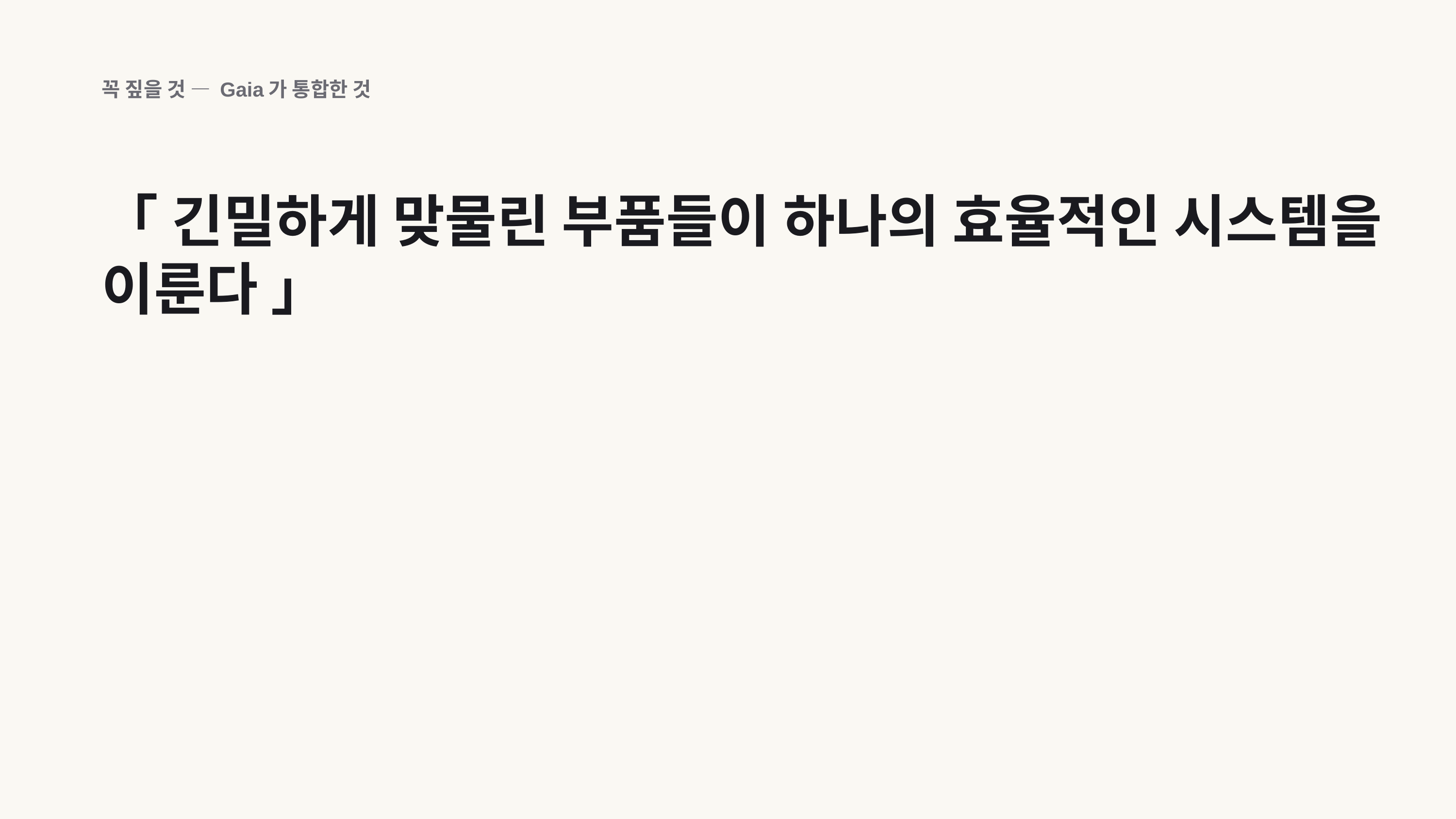

꼭 짚을 것 — Gaia가 통합한 것
「 긴밀하게 맞물린 부품들이 하나의 효율적인 시스템을 이룬다 」